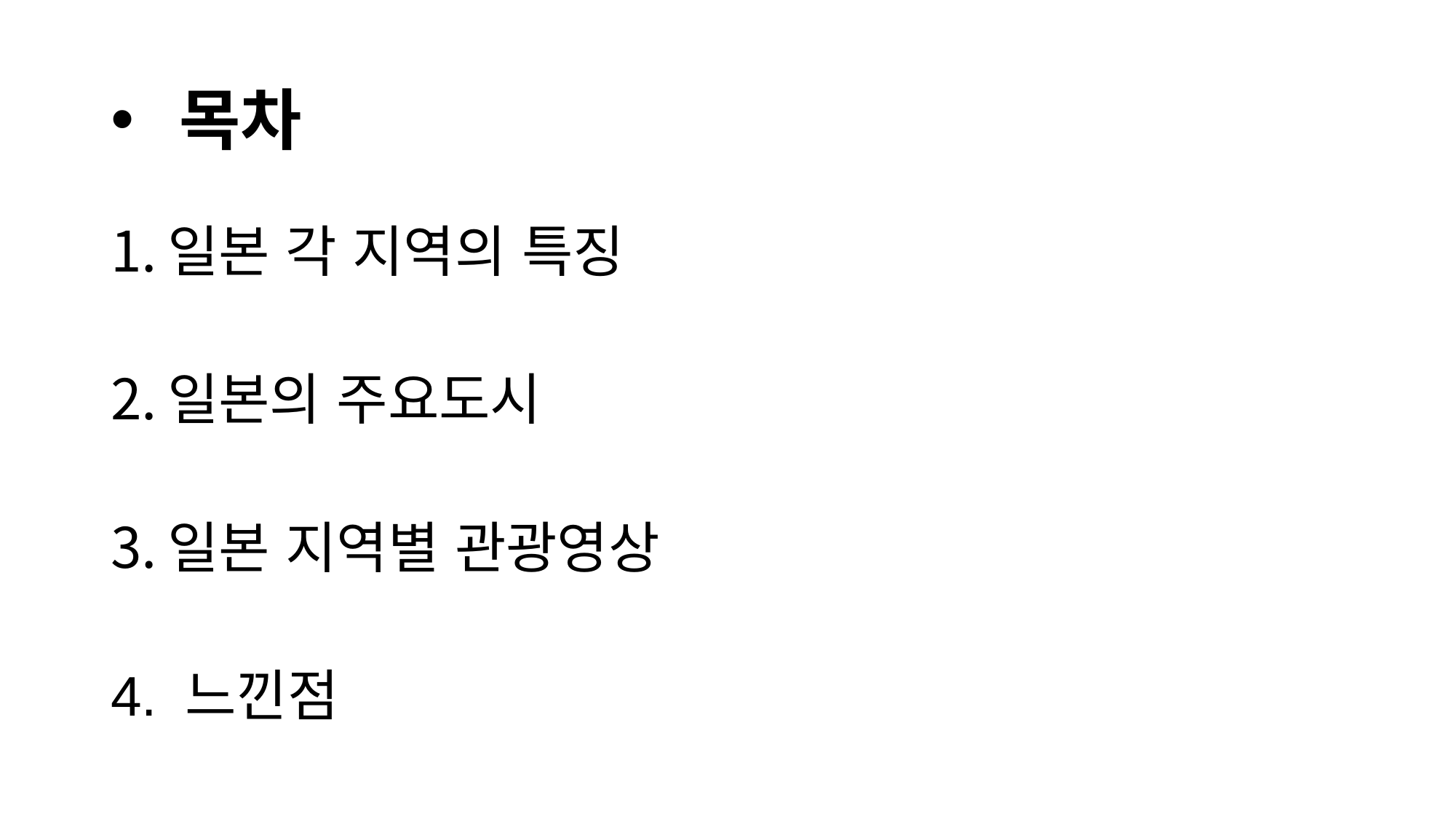

# 목차
일본 각 지역의 특징

일본의 주요도시

일본 지역별 관광영상

4. 느낀점